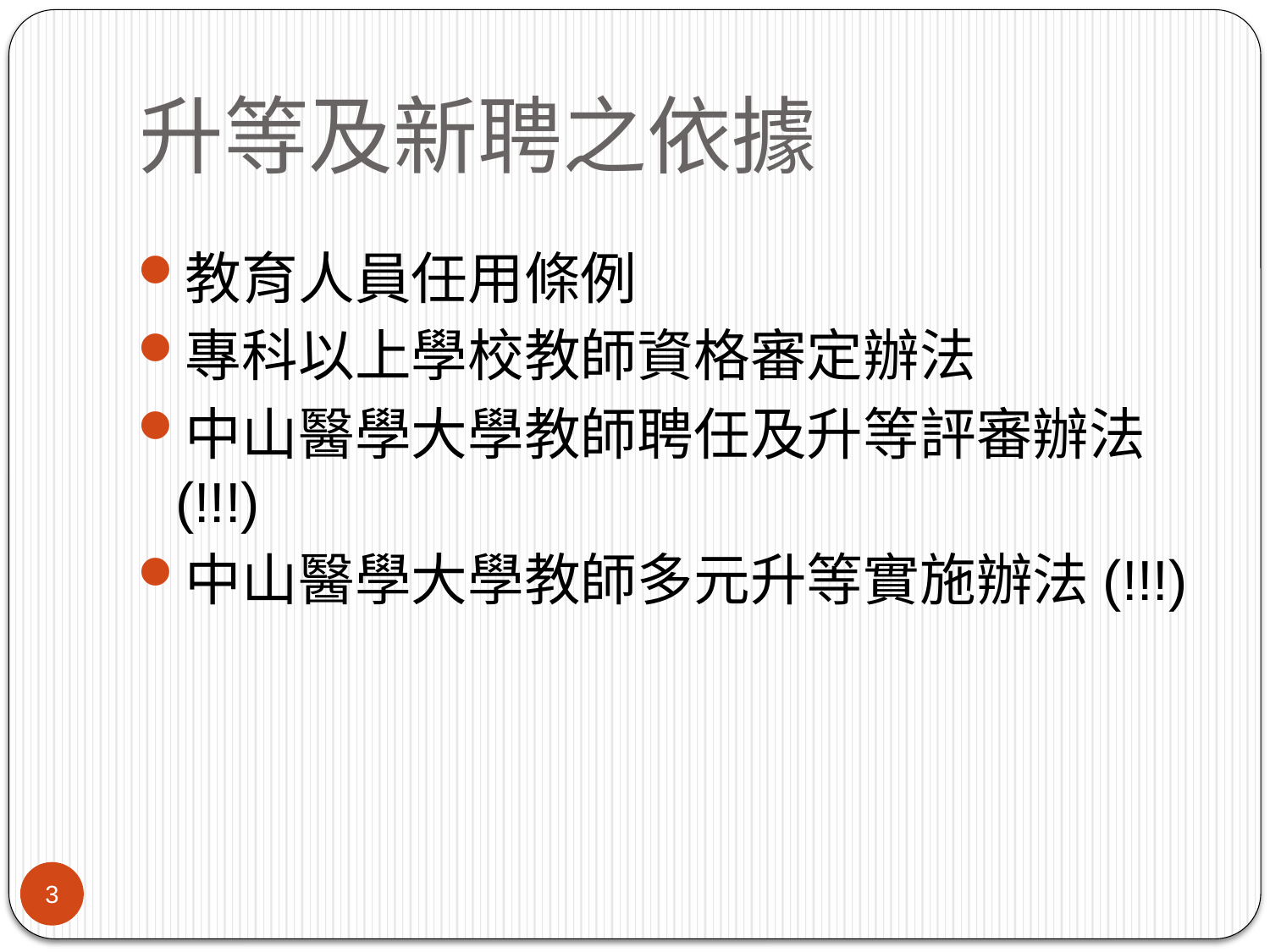

# 升等及新聘之依據
教育人員任用條例
專科以上學校教師資格審定辦法
中山醫學大學教師聘任及升等評審辦法(!!!)
中山醫學大學教師多元升等實施辦法(!!!)
3